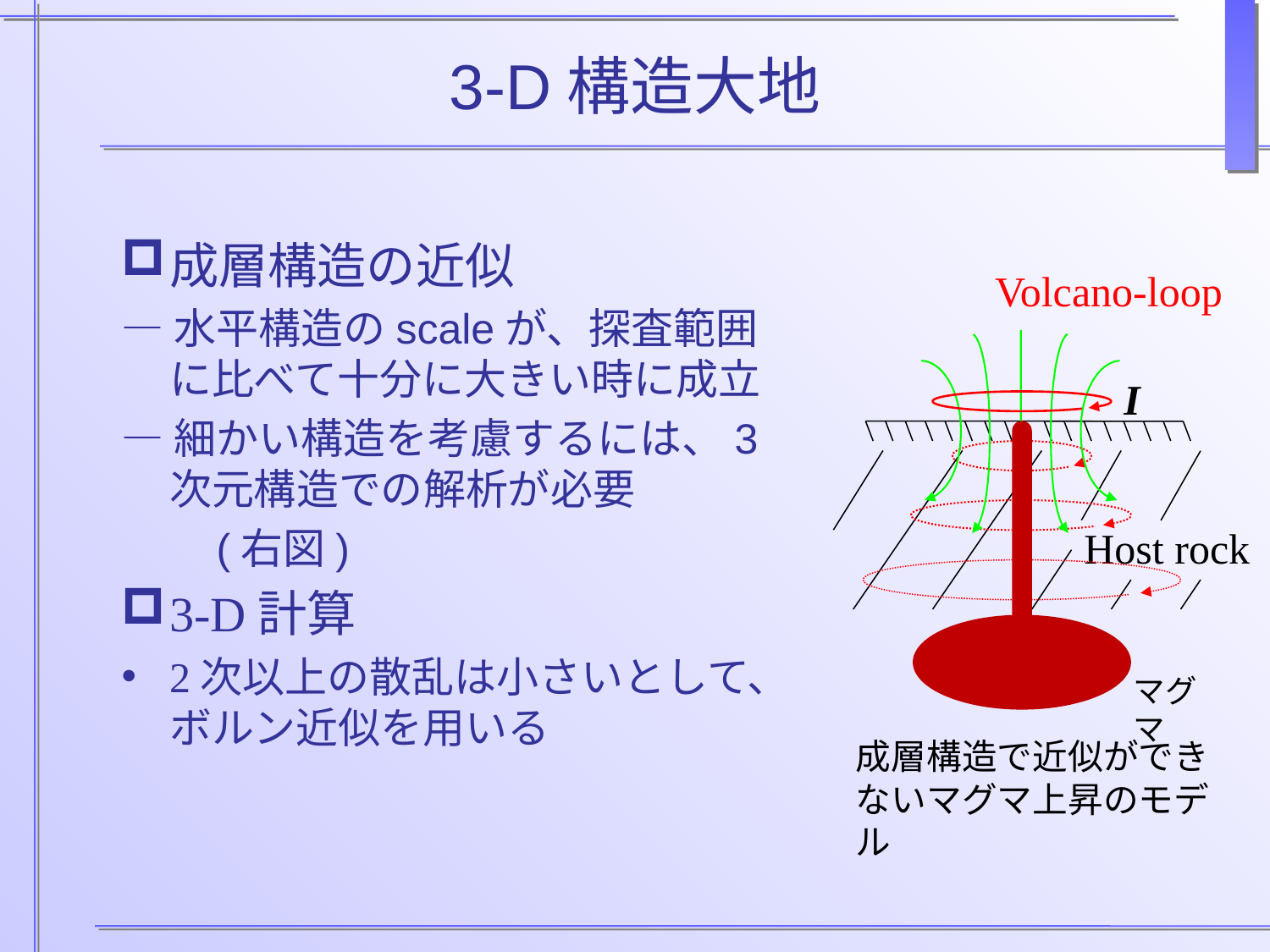

3-D構造大地
成層構造の近似
―水平構造のscaleが、探査範囲に比べて十分に大きい時に成立
―細かい構造を考慮するには、3次元構造での解析が必要
　　(右図)
3-D計算
2次以上の散乱は小さいとして、ボルン近似を用いる

Volcano-loop

I

Host rock

マグマ
成層構造で近似ができないマグマ上昇のモデル